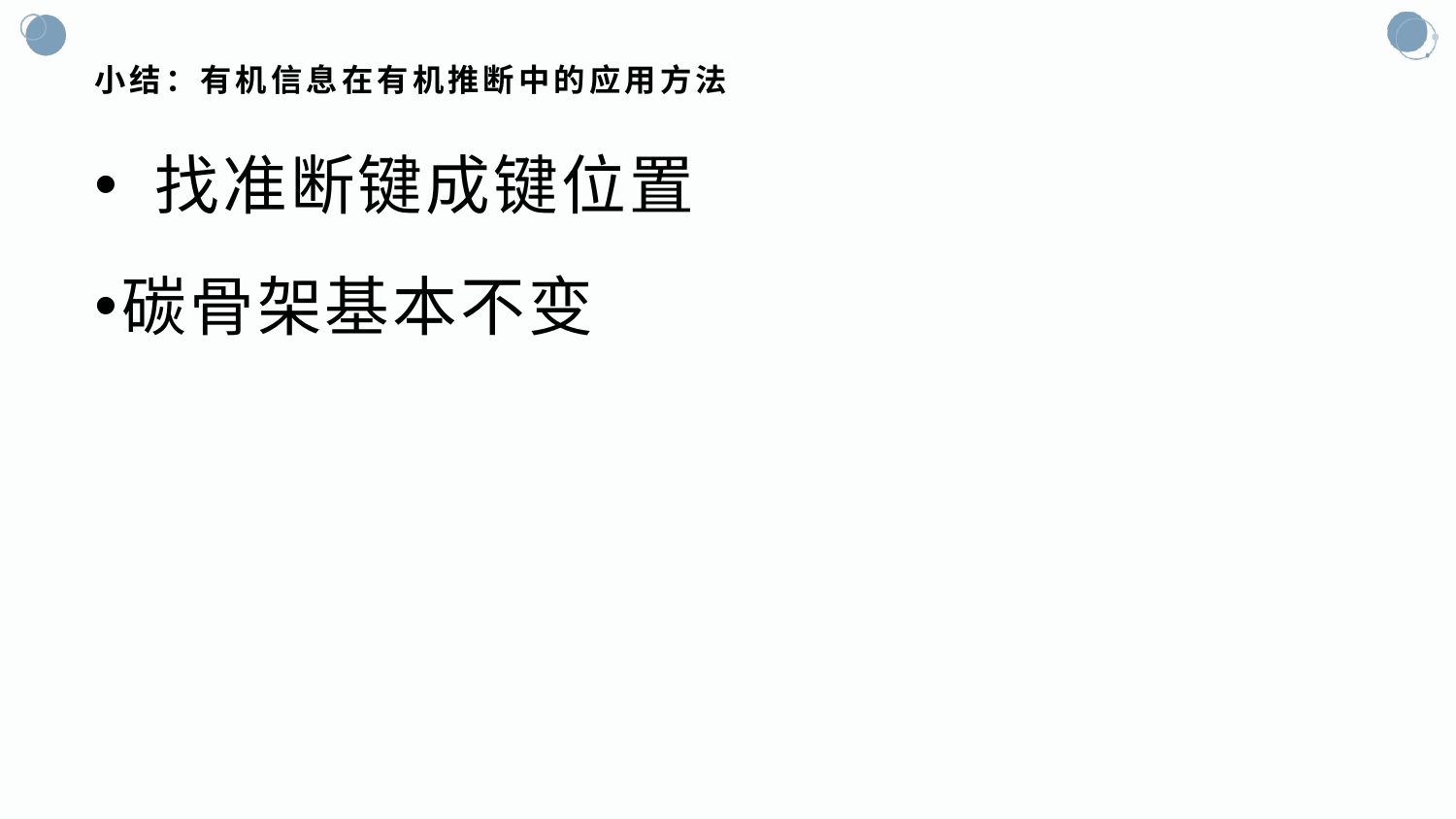

# 小结：有机信息在有机推断中的应用方法
 找准断键成键位置
碳骨架基本不变